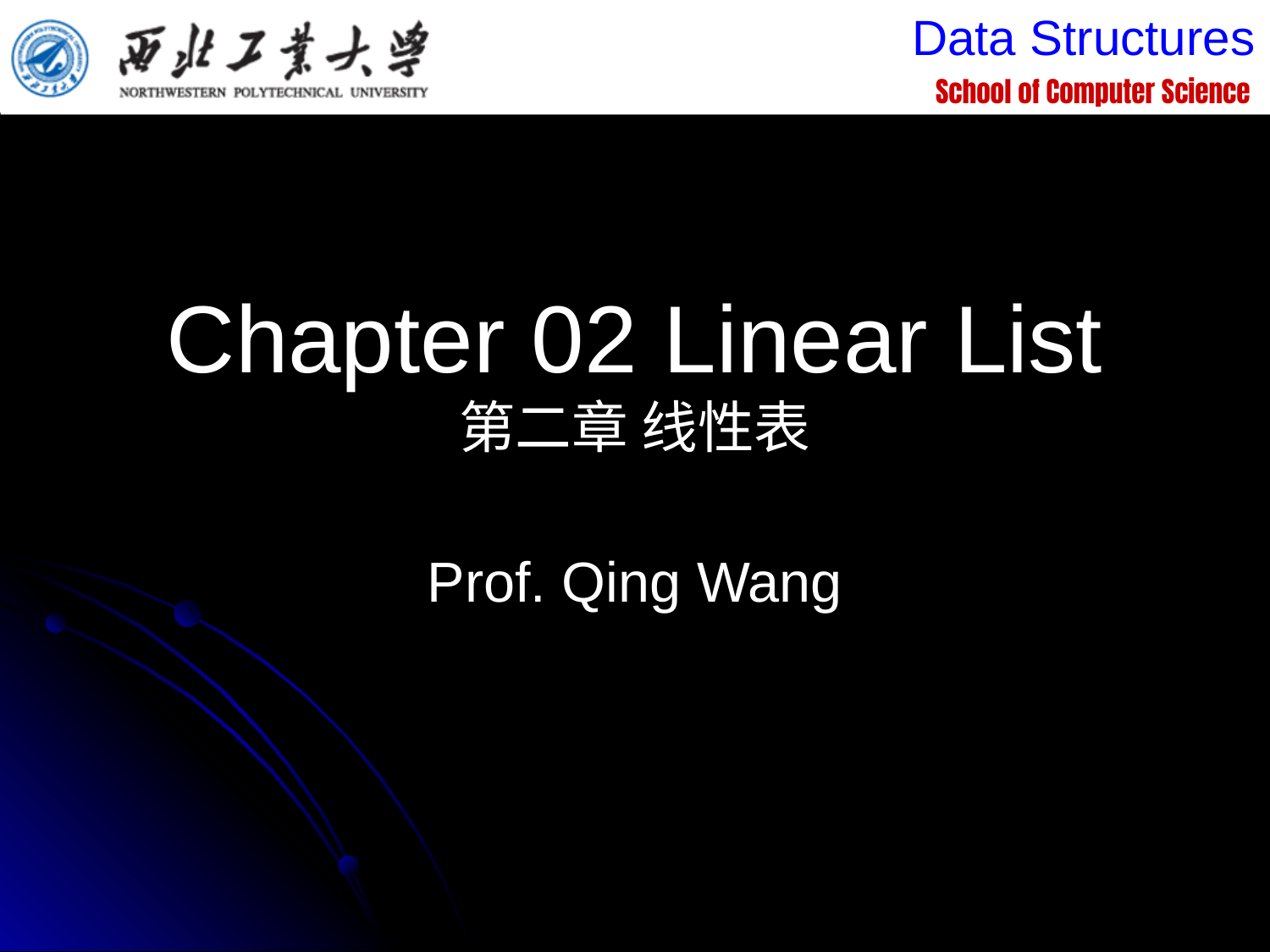

# Chapter 02 Linear List 第二章 线性表
Prof. Qing Wang